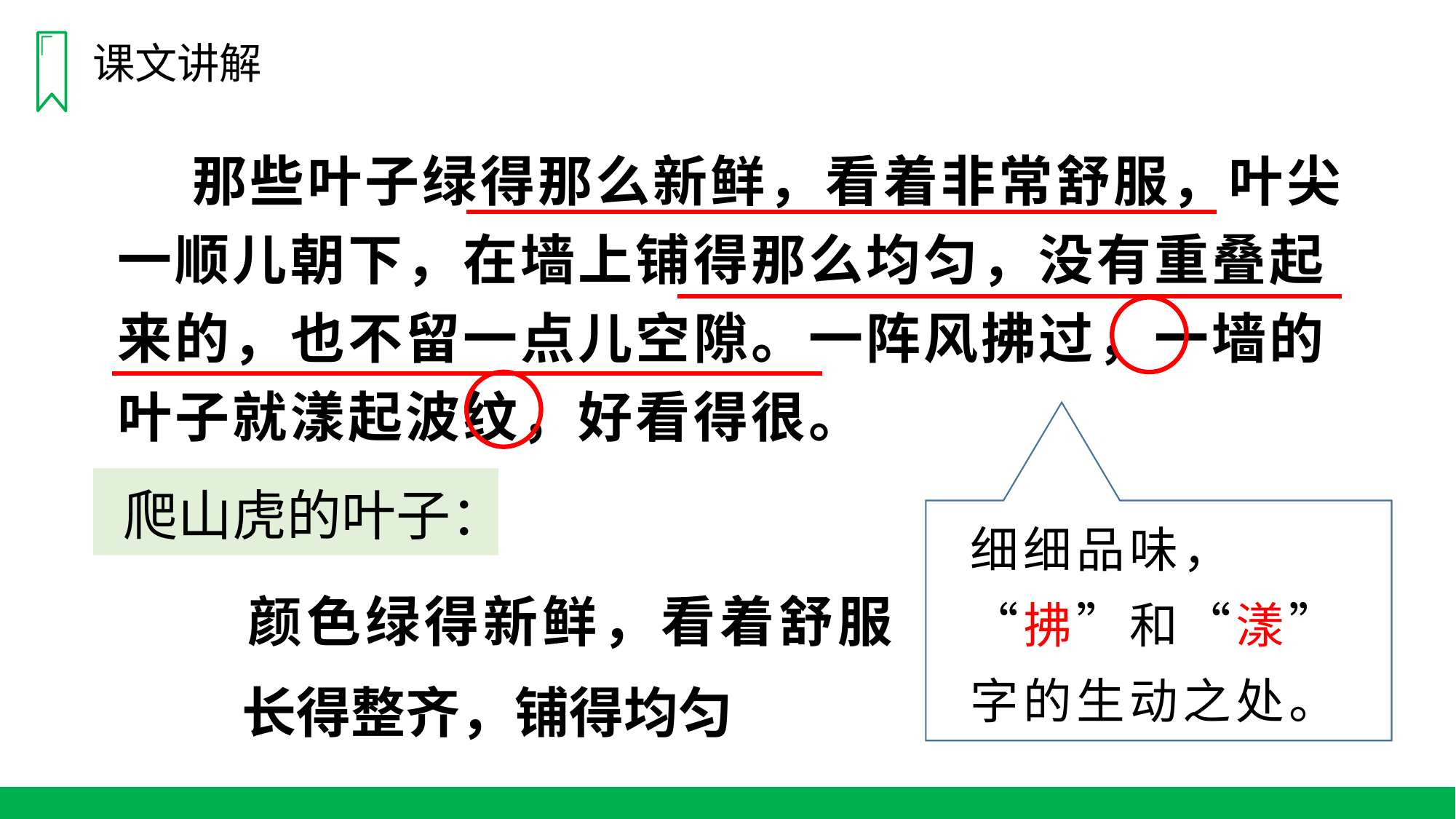

课文讲解
    那些叶子绿得那么新鲜，看着非常舒服，叶尖一顺儿朝下，在墙上铺得那么均匀，没有重叠起来的，也不留一点儿空隙。一阵风拂过，一墙的叶子就漾起波纹，好看得很。

爬山虎的叶子：
细细品味，“拂”和“漾”字的生动之处。

颜色绿得新鲜，看着舒服
长得整齐，铺得均匀